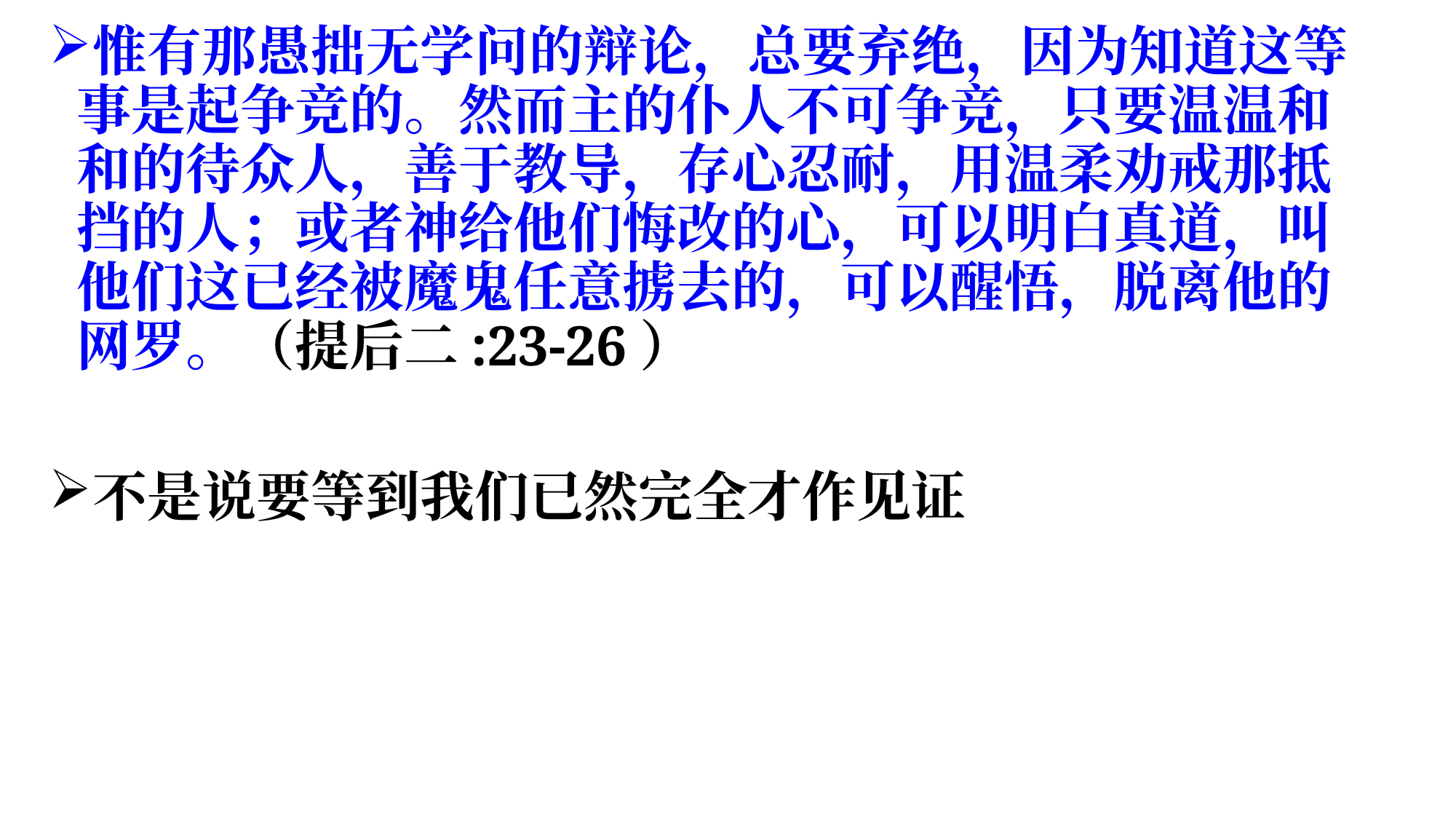

惟有那愚拙无学问的辩论，总要弃绝，因为知道这等事是起争竞的。然而主的仆人不可争竞，只要温温和和的待众人，善于教导，存心忍耐，用温柔劝戒那抵挡的人；或者神给他们悔改的心，可以明白真道，叫他们这已经被魔鬼任意掳去的，可以醒悟，脱离他的网罗。（提后二:23-26）

不是说要等到我们已然完全才作见证